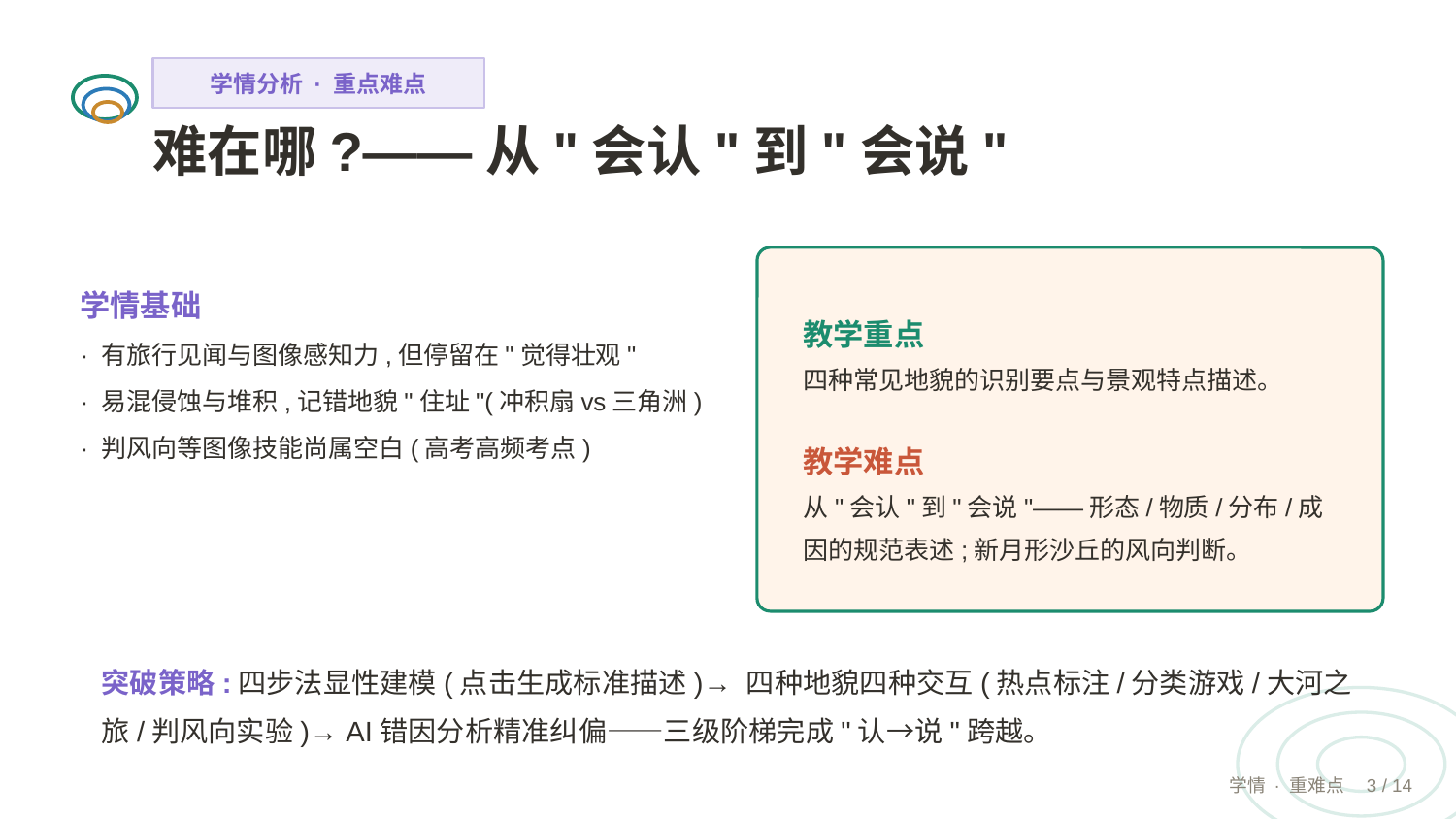

学情分析 · 重点难点

难在哪?——从"会认"到"会说"

学情基础
· 有旅行见闻与图像感知力,但停留在"觉得壮观"
· 易混侵蚀与堆积,记错地貌"住址"(冲积扇vs三角洲)
· 判风向等图像技能尚属空白(高考高频考点)
教学重点
四种常见地貌的识别要点与景观特点描述。

教学难点
从"会认"到"会说"——形态/物质/分布/成因的规范表述;新月形沙丘的风向判断。
突破策略:四步法显性建模(点击生成标准描述)→ 四种地貌四种交互(热点标注/分类游戏/大河之旅/判风向实验)→ AI错因分析精准纠偏——三级阶梯完成"认→说"跨越。

学情 · 重难点　3 / 14